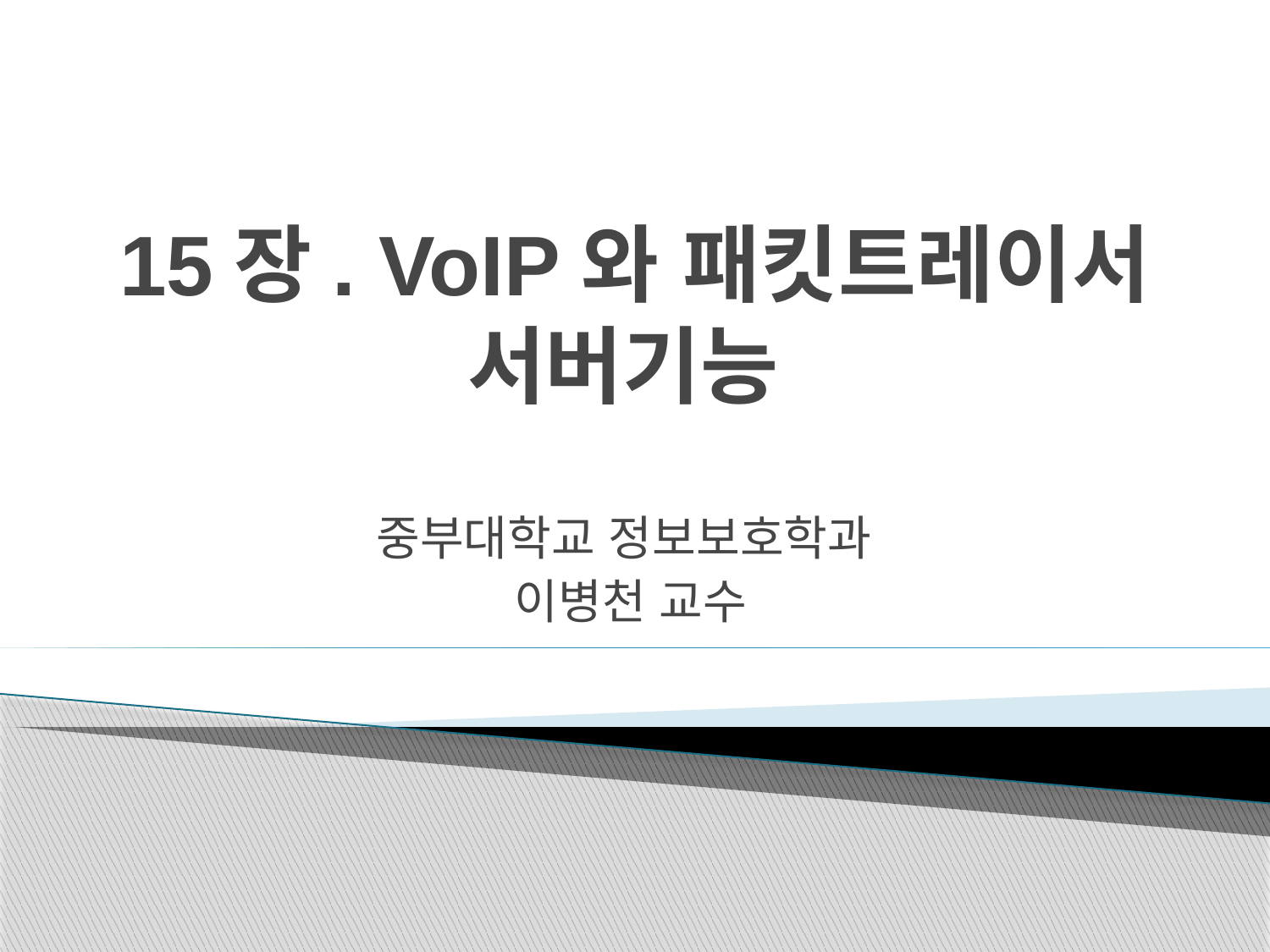

# 15장. VoIP와 패킷트레이서 서버기능
중부대학교 정보보호학과
이병천 교수